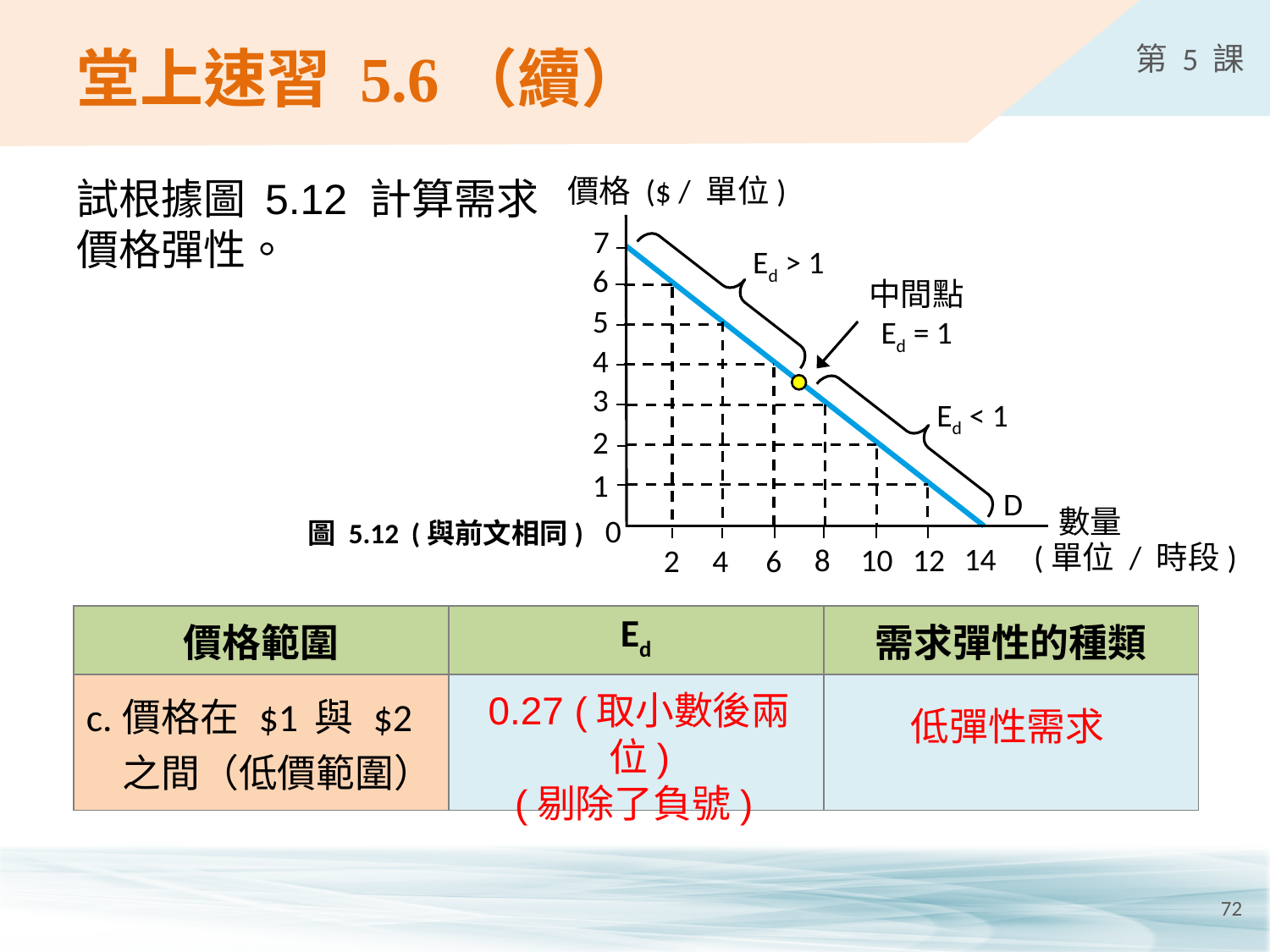

# 堂上速習 5.6（續）
價格 ($ / 單位)
7
6
5
4
3
2
1
D
數量
0
14
8
10
12
2
4
6
 (單位 / 時段)

Ed > 1
中間點
Ed = 1

Ed < 1
試根據圖 5.12 計算需求
價格彈性。
圖 5.12  (與前文相同)
| 價格範圍 | Ed | 需求彈性的種類 |
| --- | --- | --- |
| c. 價格在 $1 與 $2 之間（低價範圍） |  |  |
0.27 (取小數後兩位)
(剔除了負號)
低彈性需求
72